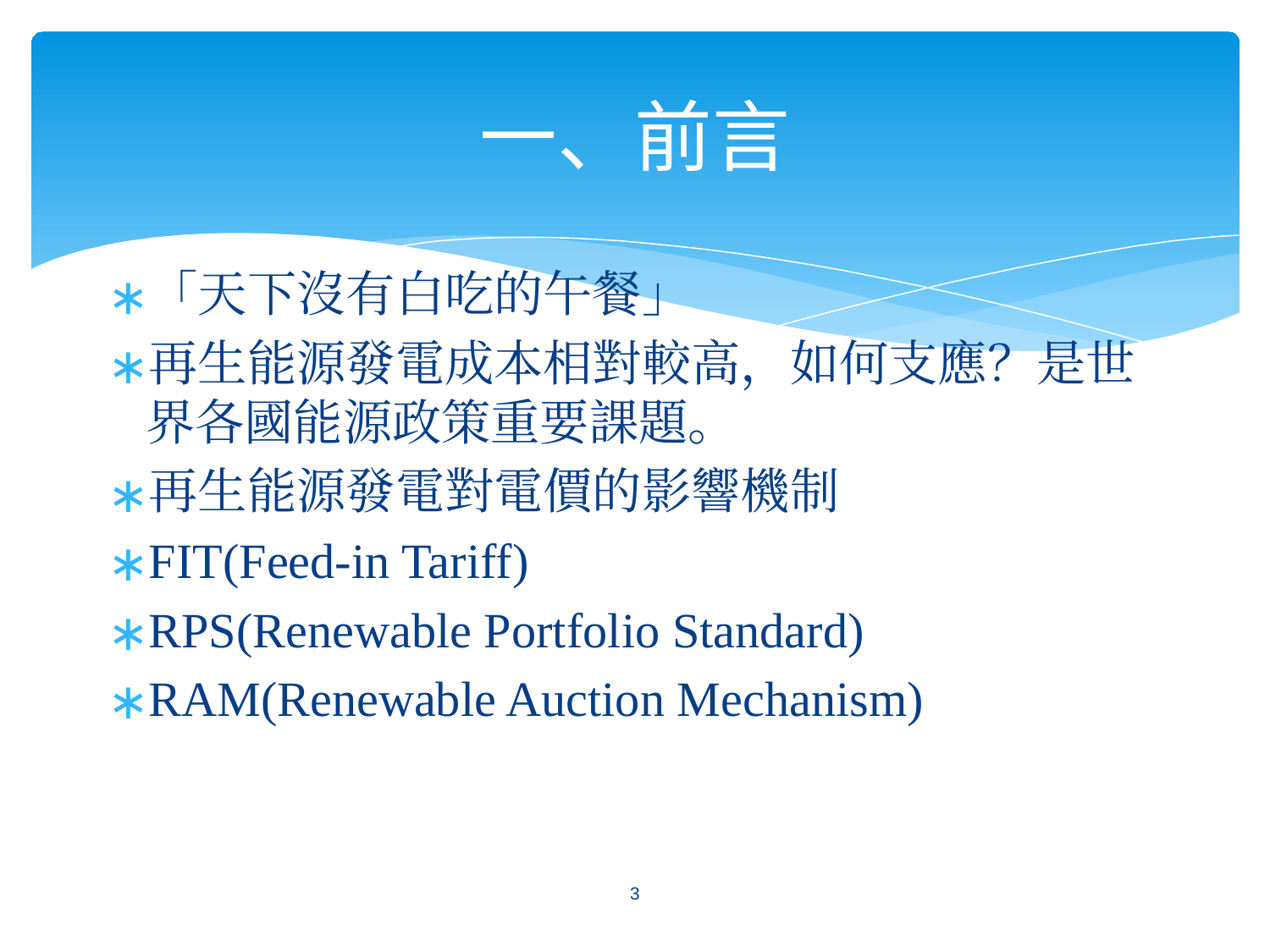

# 一、前言
「天下沒有白吃的午餐」
再生能源發電成本相對較高，如何支應？是世界各國能源政策重要課題。
再生能源發電對電價的影響機制
FIT(Feed-in Tariff)
RPS(Renewable Portfolio Standard)
RAM(Renewable Auction Mechanism)
3